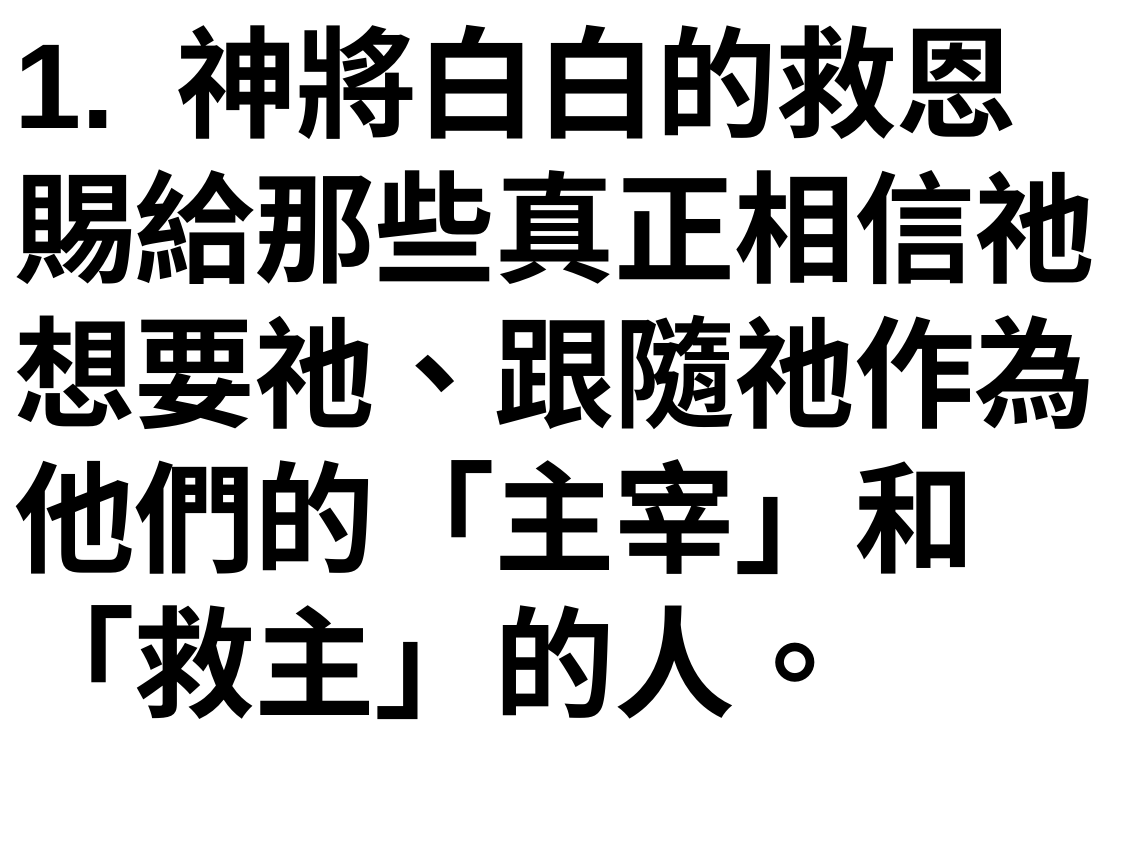

1. 神將白白的救恩賜給那些真正相信祂、想要祂、跟隨祂作為他們的「主宰」和「救主」的人。